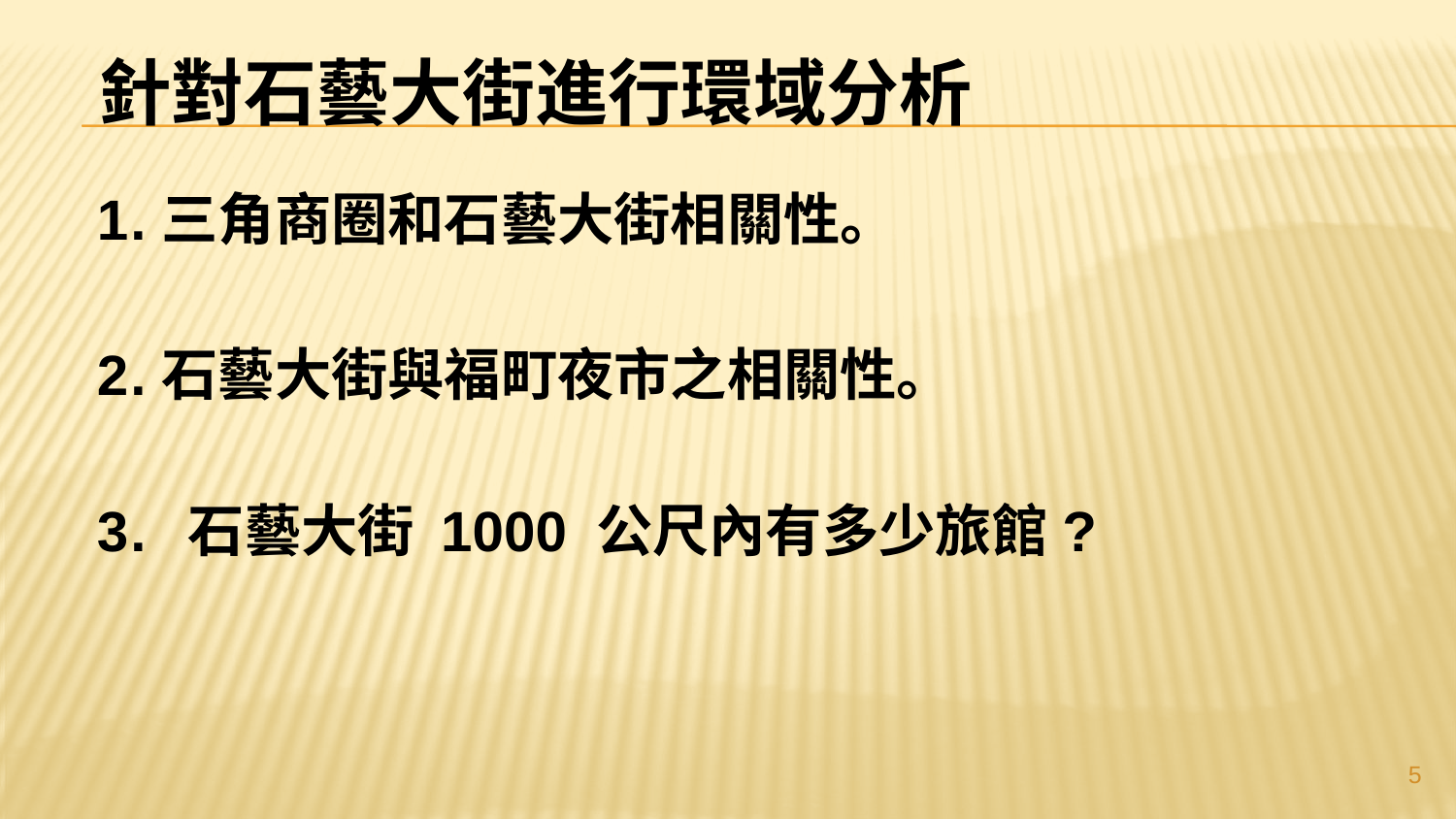

# 針對石藝大街進行環域分析

三角商圈和石藝大街相關性。

石藝大街與福町夜市之相關性。

 石藝大街 1000 公尺內有多少旅館?

5